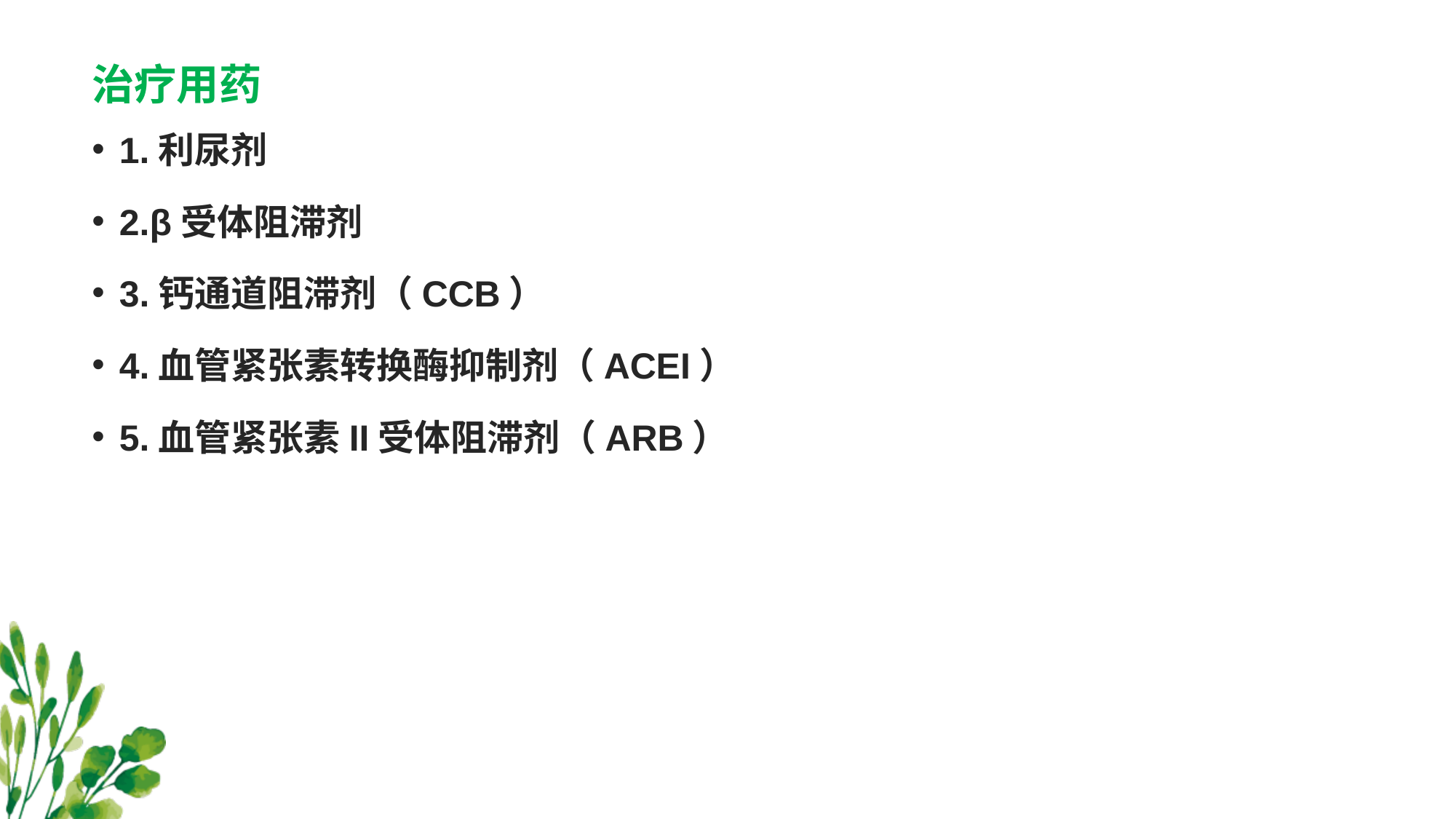

# 治疗用药
1.利尿剂
2.β受体阻滞剂
3.钙通道阻滞剂（CCB）
4.血管紧张素转换酶抑制剂（ACEI）
5.血管紧张素II受体阻滞剂（ARB）